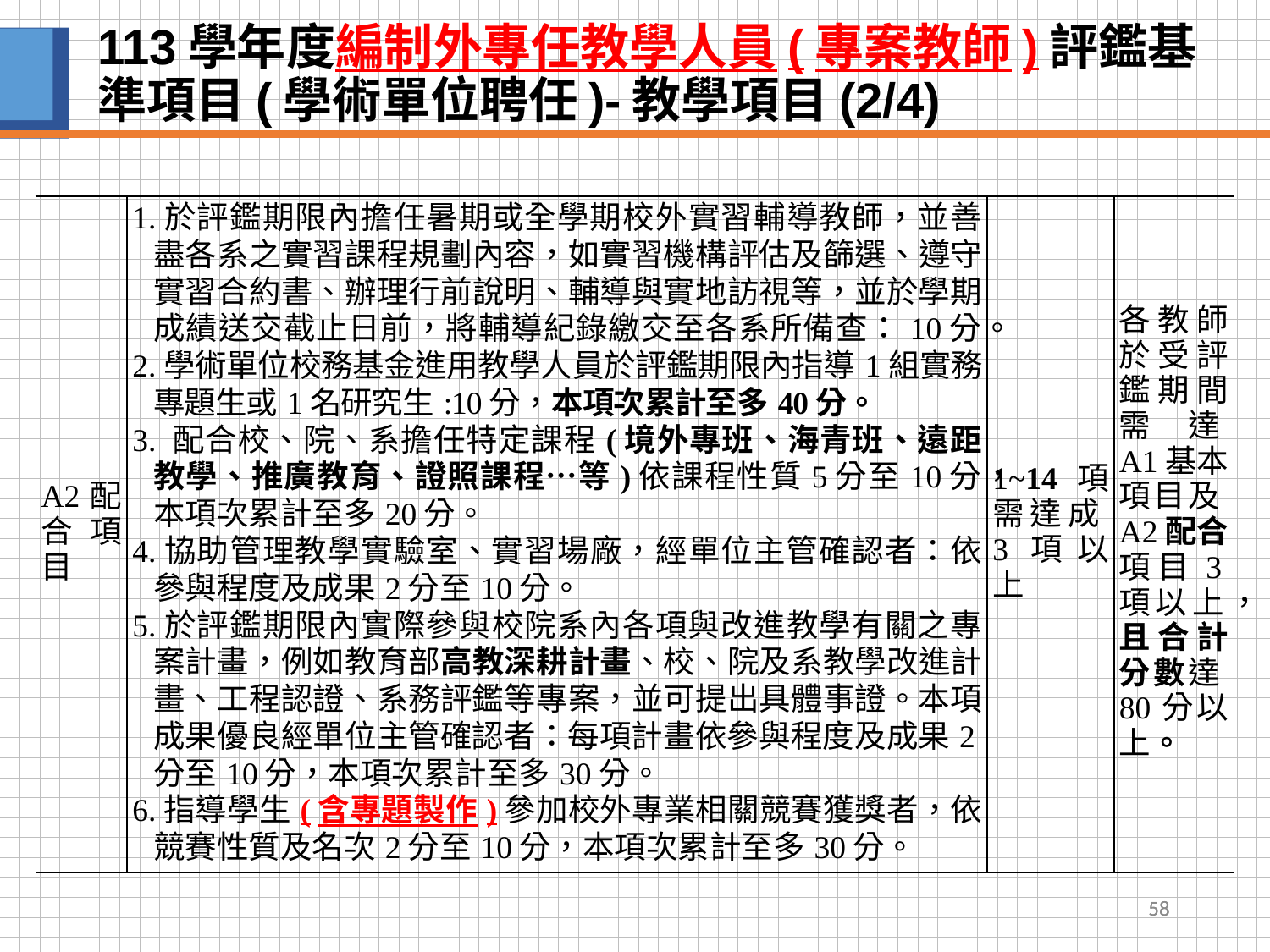

# 113學年度編制外專任教學人員(專案教師)評鑑基準項目(學術單位聘任)-教學項目(2/4)
| A2配合項目 | 1.於評鑑期限內擔任暑期或全學期校外實習輔導教師，並善盡各系之實習課程規劃內容，如實習機構評估及篩選、遵守實習合約書、辦理行前說明、輔導與實地訪視等，並於學期成績送交截止日前，將輔導紀錄繳交至各系所備查：10分。 2.學術單位校務基金進用教學人員於評鑑期限內指導1組實務專題生或1名研究生:10分，本項次累計至多40分。 3. 配合校、院、系擔任特定課程(境外專班、海青班、遠距教學、推廣教育、證照課程…等)依課程性質5分至10分，本項次累計至多20分。 4.協助管理教學實驗室、實習場廠，經單位主管確認者：依參與程度及成果2分至10分。 5.於評鑑期限內實際參與校院系內各項與改進教學有關之專案計畫，例如教育部高教深耕計畫、校、院及系教學改進計畫、工程認證、系務評鑑等專案，並可提出具體事證。本項成果優良經單位主管確認者：每項計畫依參與程度及成果2分至10分，本項次累計至多30分。 6.指導學生(含專題製作)參加校外專業相關競賽獲獎者，依競賽性質及名次2分至10分，本項次累計至多30分。 | 1~14項需達成3項以上 | 各教師於受評鑑期間需達A1基本項目及A2配合項目3項以上，且合計分數達80分以上。 |
| --- | --- | --- | --- |
58